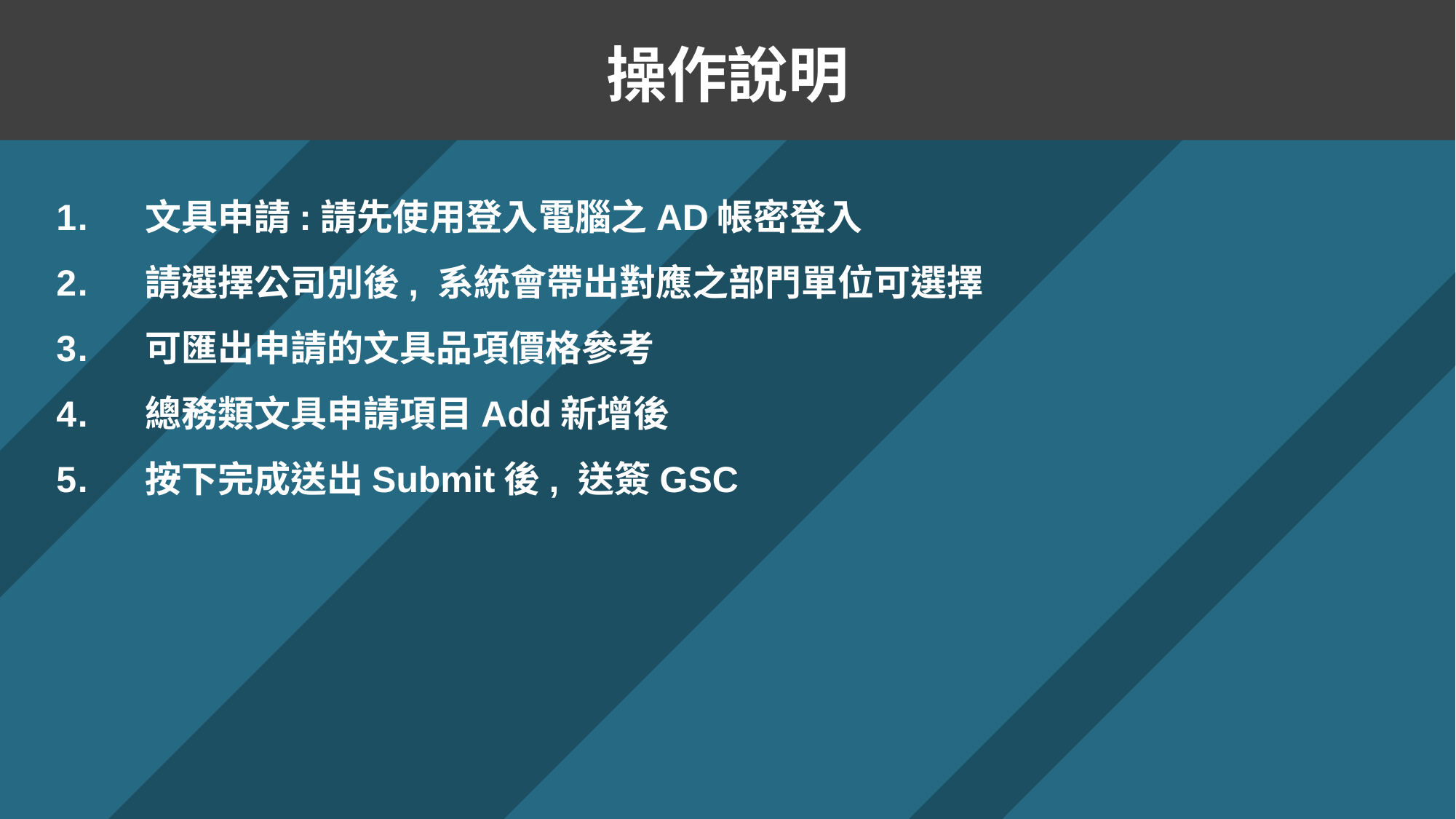

操作說明
文具申請:請先使用登入電腦之AD帳密登入
請選擇公司別後, 系統會帶出對應之部門單位可選擇
可匯出申請的文具品項價格參考
總務類文具申請項目Add新增後
按下完成送出Submit後, 送簽GSC